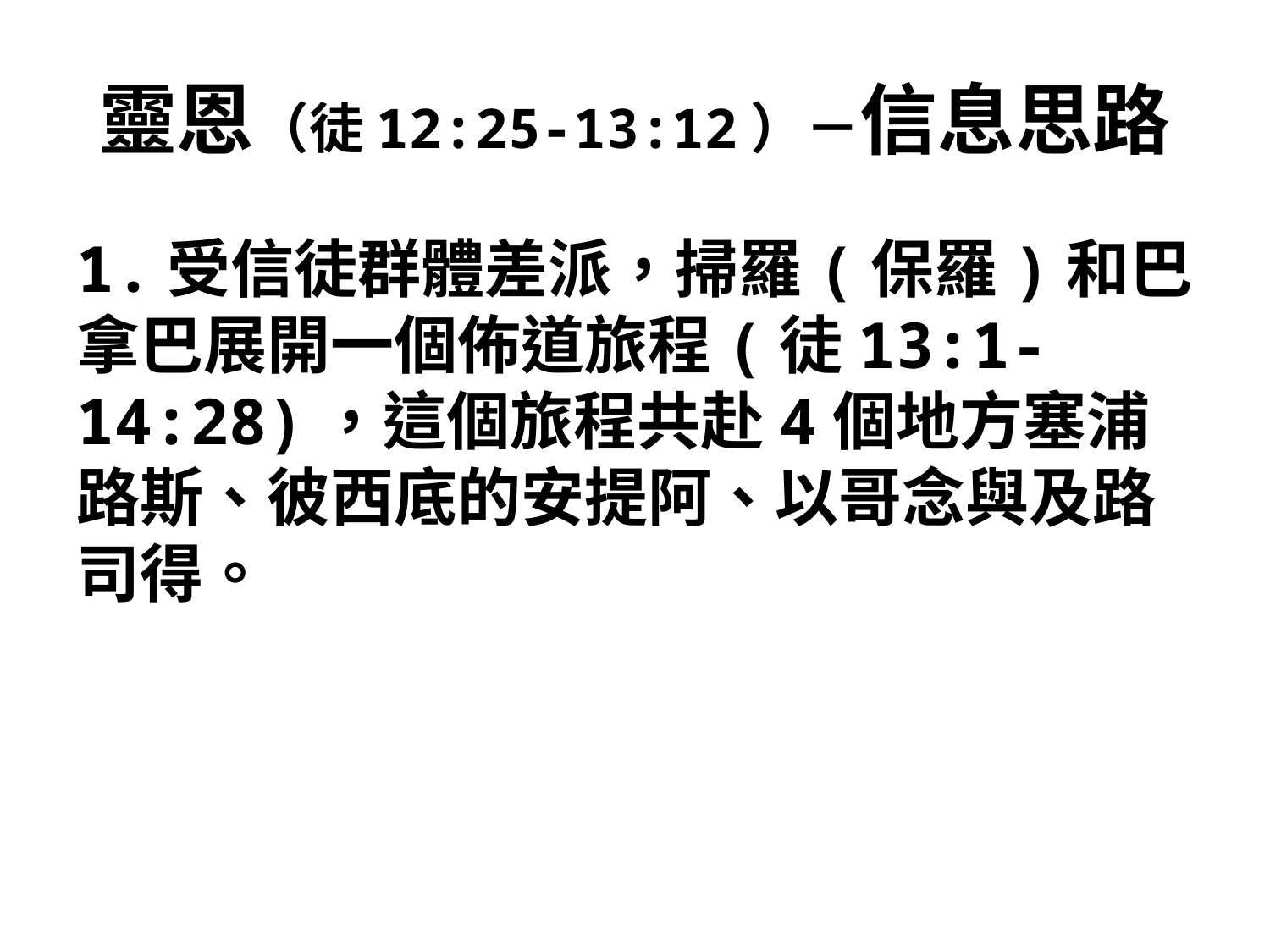

# 靈恩（徒12:25-13:12）－信息思路
1.受信徒群體差派，掃羅(保羅)和巴拿巴展開一個佈道旅程(徒13:1-14:28)，這個旅程共赴4個地方塞浦路斯、彼西底的安提阿、以哥念與及路司得。